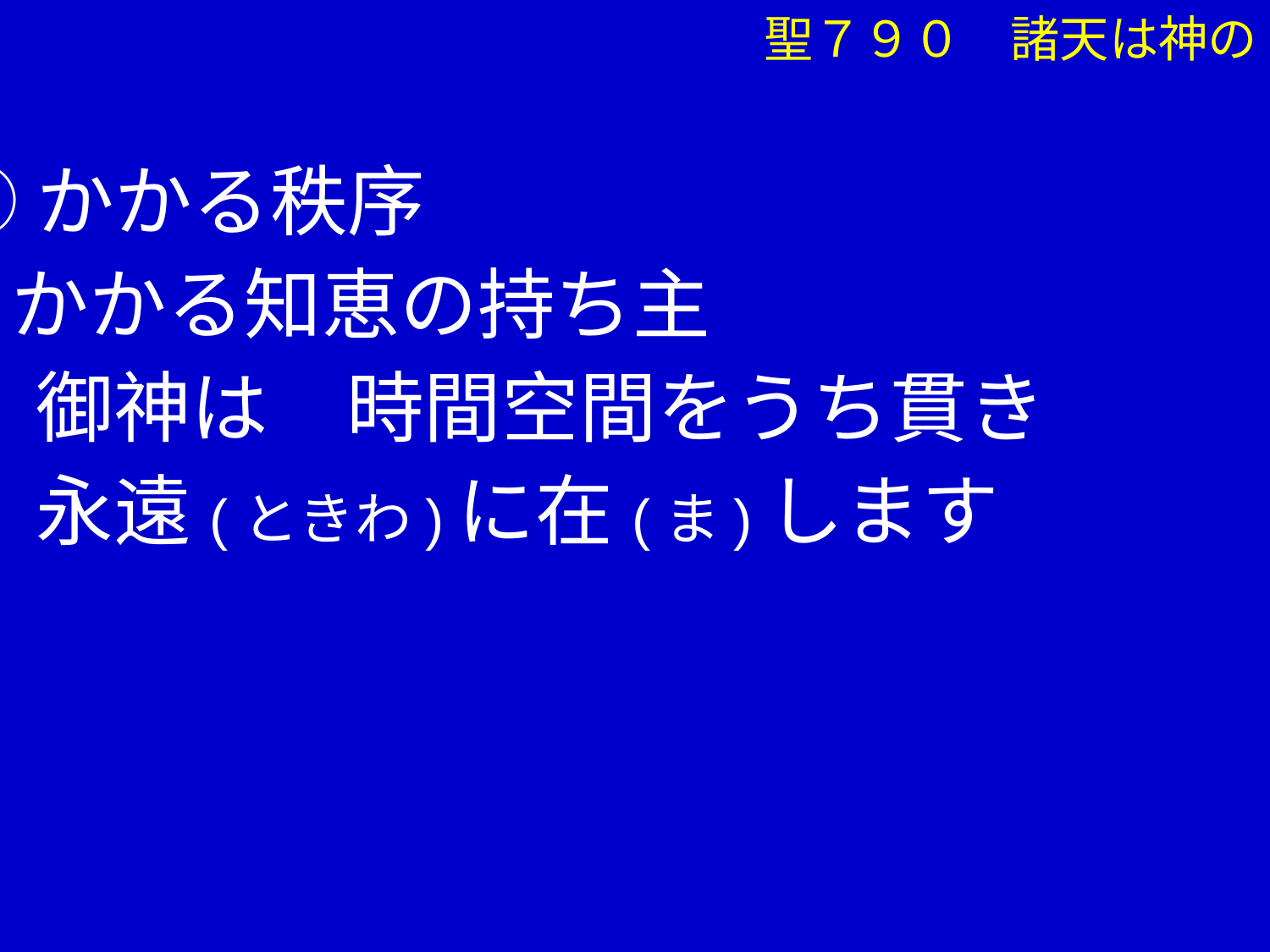

聖７９０　諸天は神の

②かかる秩序
   かかる知恵の持ち主
　 御神は　時間空間をうち貫き
　 永遠(ときわ)に在(ま)します